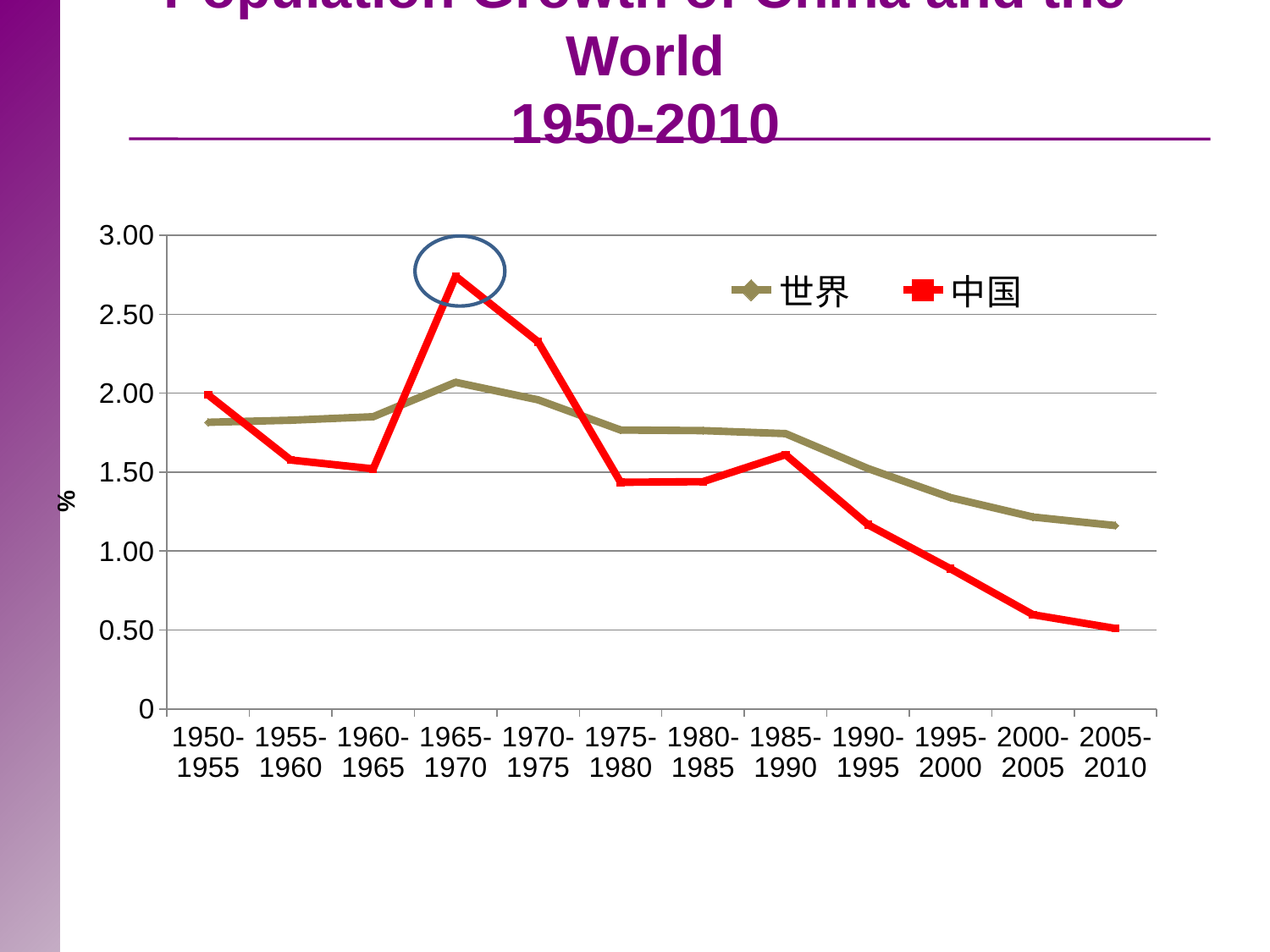

# Population Growth of China and the World 1950-2010

### Chart

| Category | 世界 | 中国 |
|---|---|---|
| 1950-1955 | 1.816 | 1.9889999999999999 |
| 1955-1960 | 1.829 | 1.577 |
| 1960-1965 | 1.851 | 1.5209999999999906 |
| 1965-1970 | 2.069 | 2.741 |
| 1970-1975 | 1.9580000000000082 | 2.3249999999999997 |
| 1975-1980 | 1.7669999999999908 | 1.435999999999983 |
| 1980-1985 | 1.7629999999999908 | 1.44 |
| 1985-1990 | 1.7440000000000002 | 1.611 |
| 1990-1995 | 1.5229999999999906 | 1.167 |
| 1995-2000 | 1.339 | 0.8880000000000001 |
| 2000-2005 | 1.216 | 0.5970000000000001 |
| 2005-2010 | 1.1619999999999908 | 0.51 |